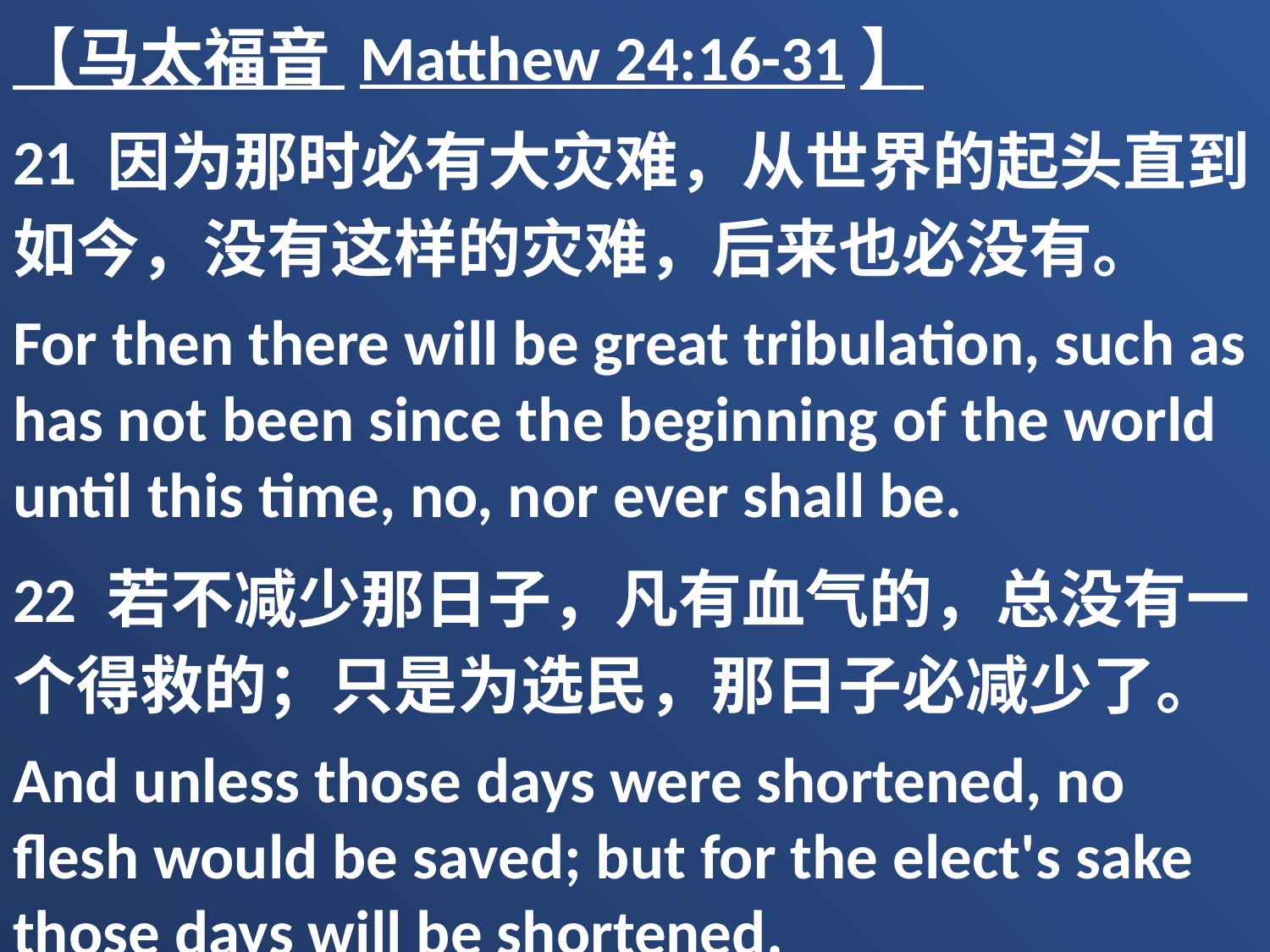

【马太福音 Matthew 24:16-31】
21 因为那时必有大灾难，从世界的起头直到如今，没有这样的灾难，后来也必没有。
For then there will be great tribulation, such as has not been since the beginning of the world until this time, no, nor ever shall be.
22 若不减少那日子，凡有血气的，总没有一个得救的；只是为选民，那日子必减少了。
And unless those days were shortened, no flesh would be saved; but for the elect's sake those days will be shortened.